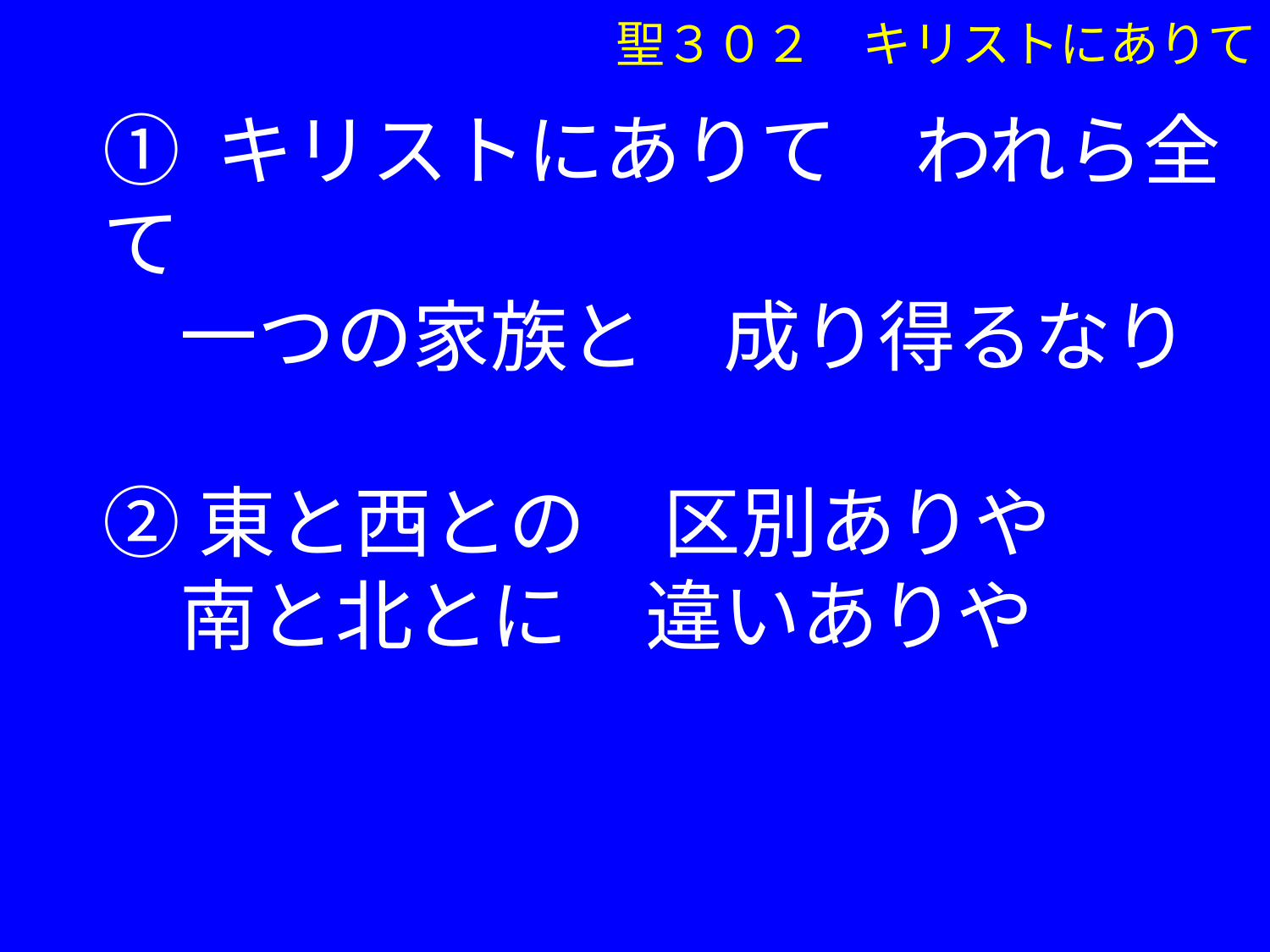

① キリストにありて　われら全て
　一つの家族と　成り得るなり

②東と西との　区別ありや
　南と北とに　違いありや
聖３０２　キリストにありて